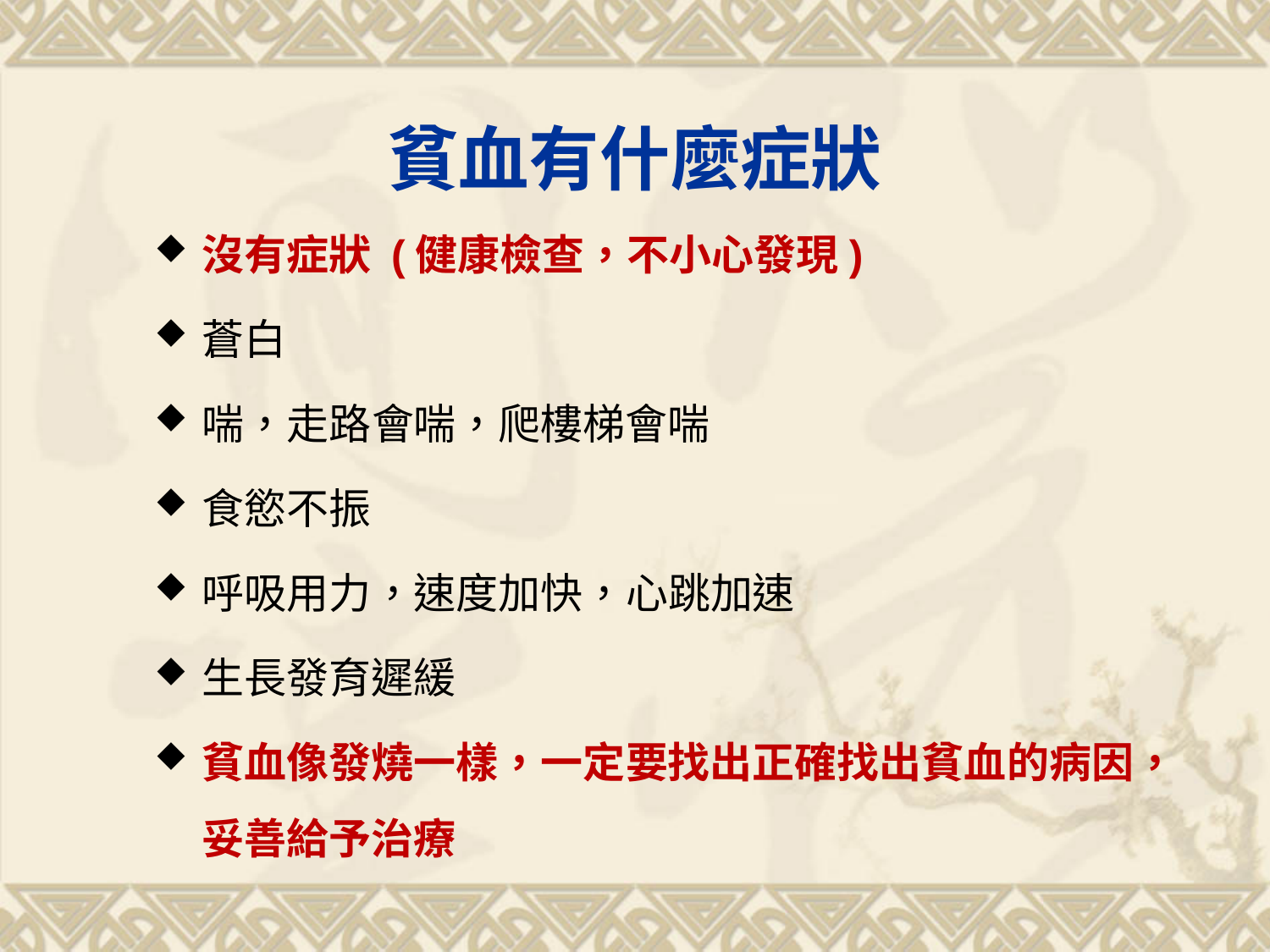

# 貧血有什麼症狀
沒有症狀 (健康檢查，不小心發現)
蒼白
喘，走路會喘，爬樓梯會喘
食慾不振
呼吸用力，速度加快，心跳加速
生長發育遲緩
貧血像發燒一樣，一定要找出正確找出貧血的病因，妥善給予治療